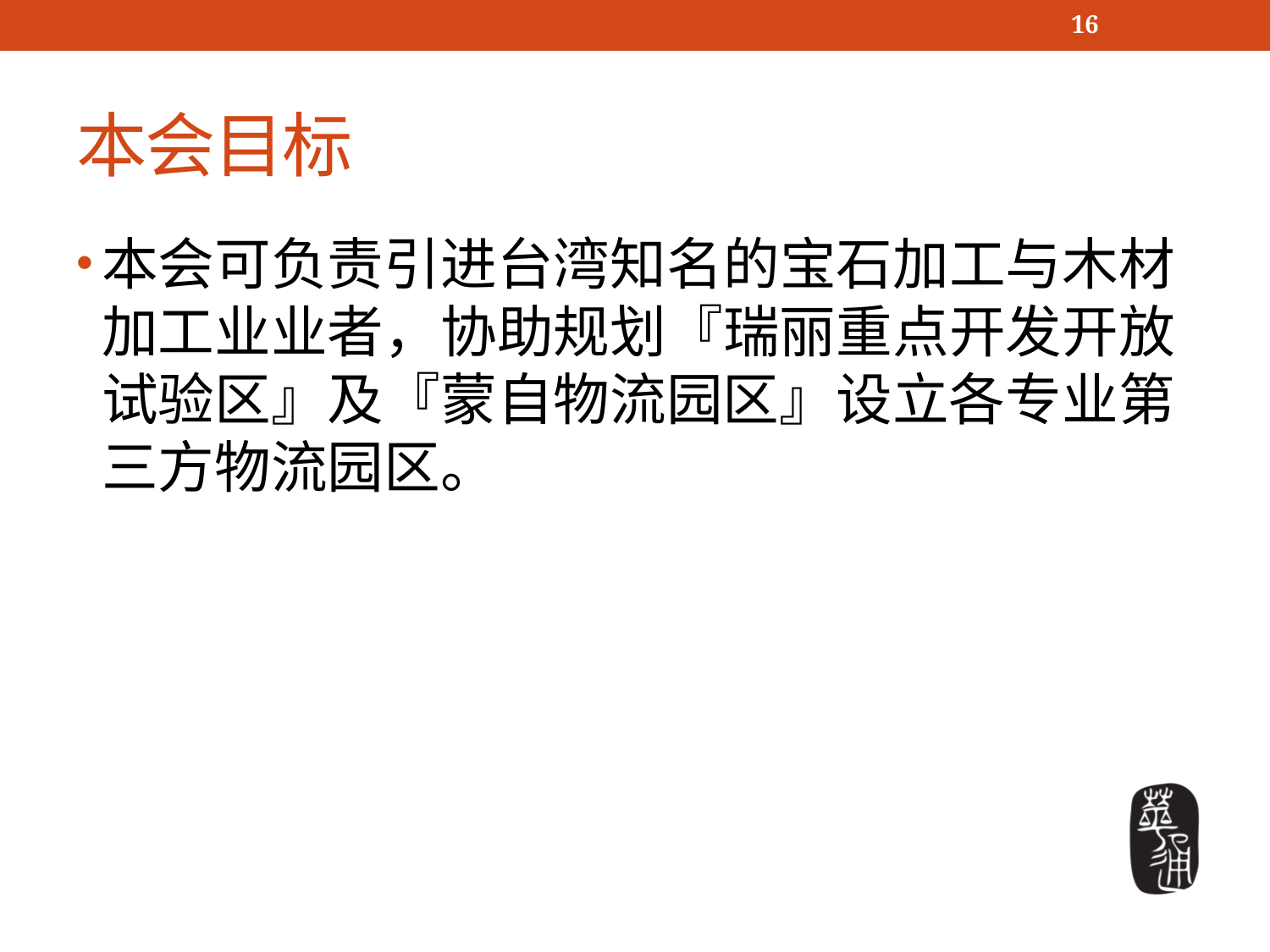

16
# 本会目标
本会可负责引进台湾知名的宝石加工与木材加工业业者，协助规划『瑞丽重点开发开放试验区』及『蒙自物流园区』设立各专业第三方物流园区。